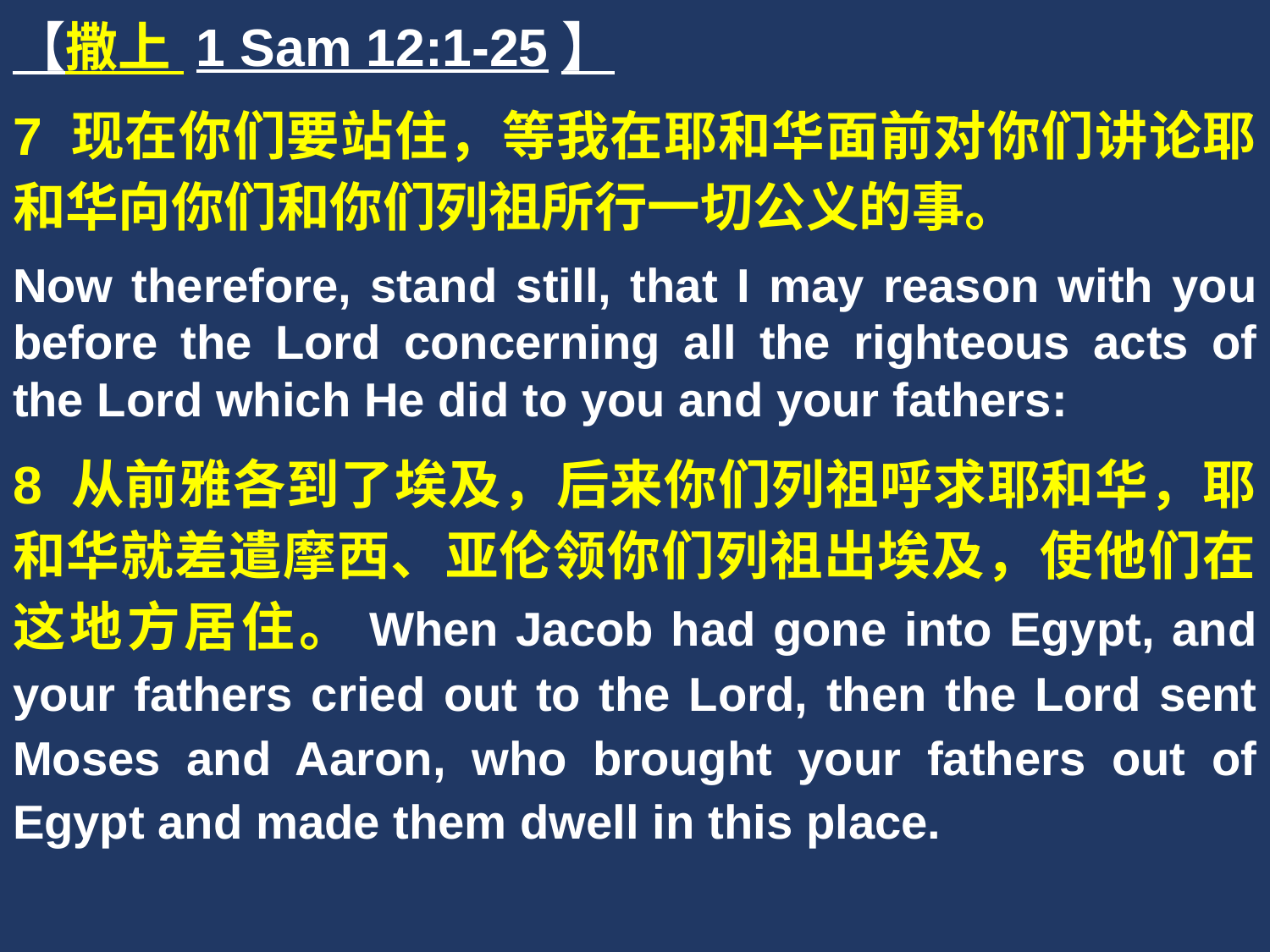

【撒上 1 Sam 12:1-25】
7 现在你们要站住，等我在耶和华面前对你们讲论耶和华向你们和你们列祖所行一切公义的事。
Now therefore, stand still, that I may reason with you before the Lord concerning all the righteous acts of the Lord which He did to you and your fathers:
8 从前雅各到了埃及，后来你们列祖呼求耶和华，耶和华就差遣摩西、亚伦领你们列祖出埃及，使他们在这地方居住。When Jacob had gone into Egypt, and your fathers cried out to the Lord, then the Lord sent Moses and Aaron, who brought your fathers out of Egypt and made them dwell in this place.